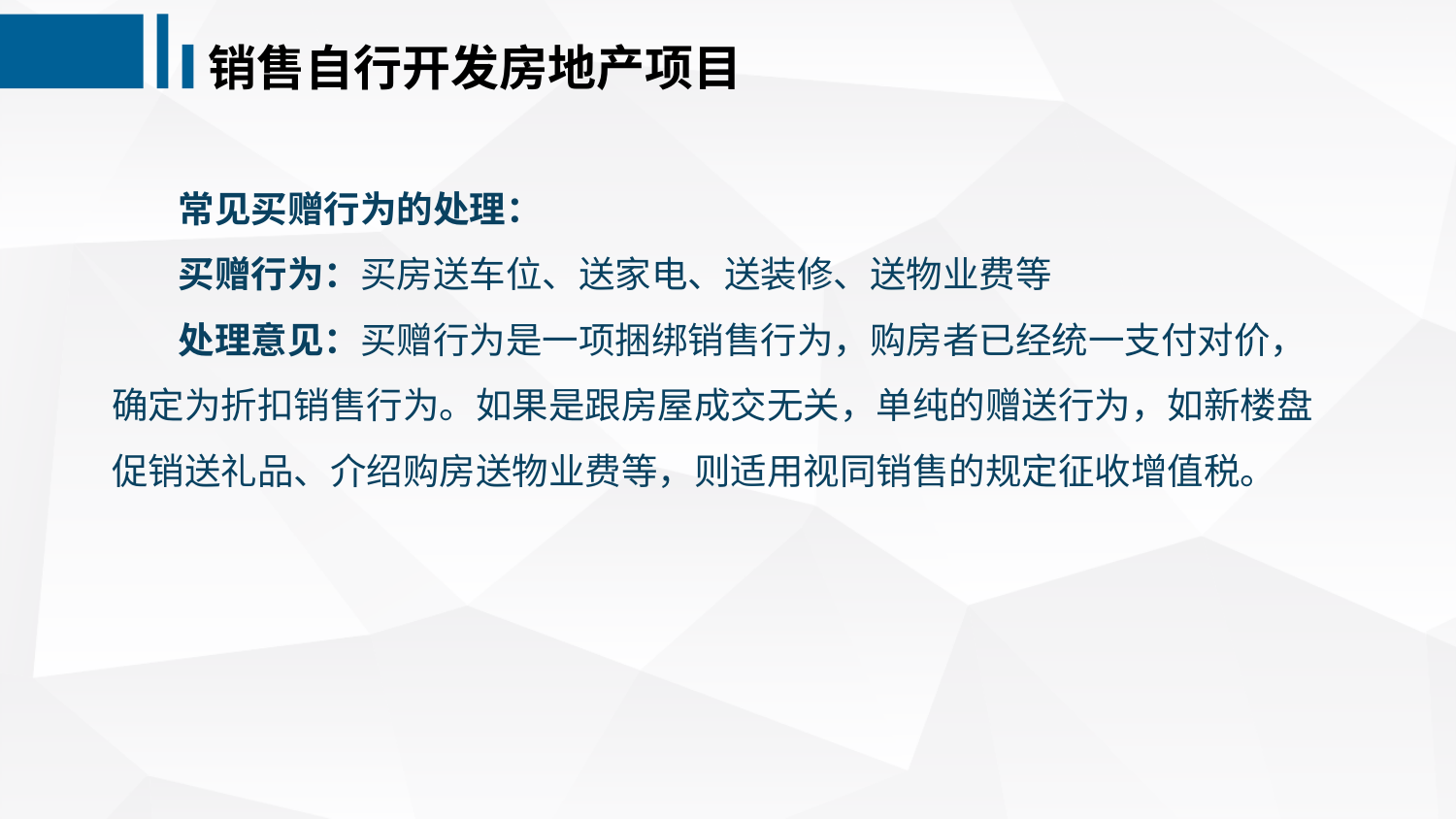

销售自行开发房地产项目

       常见买赠行为的处理：
       买赠行为：买房送车位、送家电、送装修、送物业费等
       处理意见：买赠行为是一项捆绑销售行为，购房者已经统一支付对价，确定为折扣销售行为。如果是跟房屋成交无关，单纯的赠送行为，如新楼盘促销送礼品、介绍购房送物业费等，则适用视同销售的规定征收增值税。
25